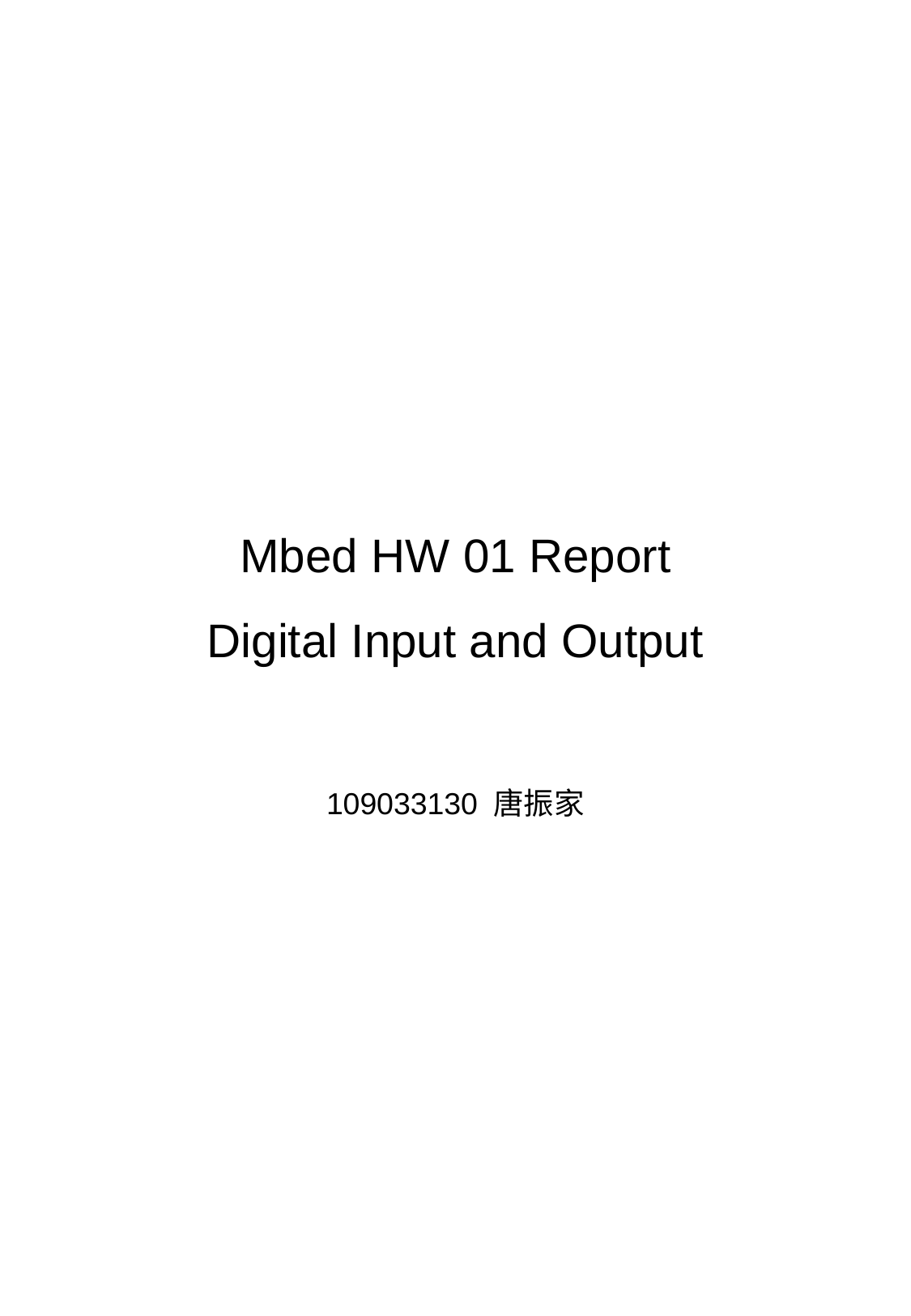

# Mbed HW 01 Report Digital Input and Output
109033130 唐振家